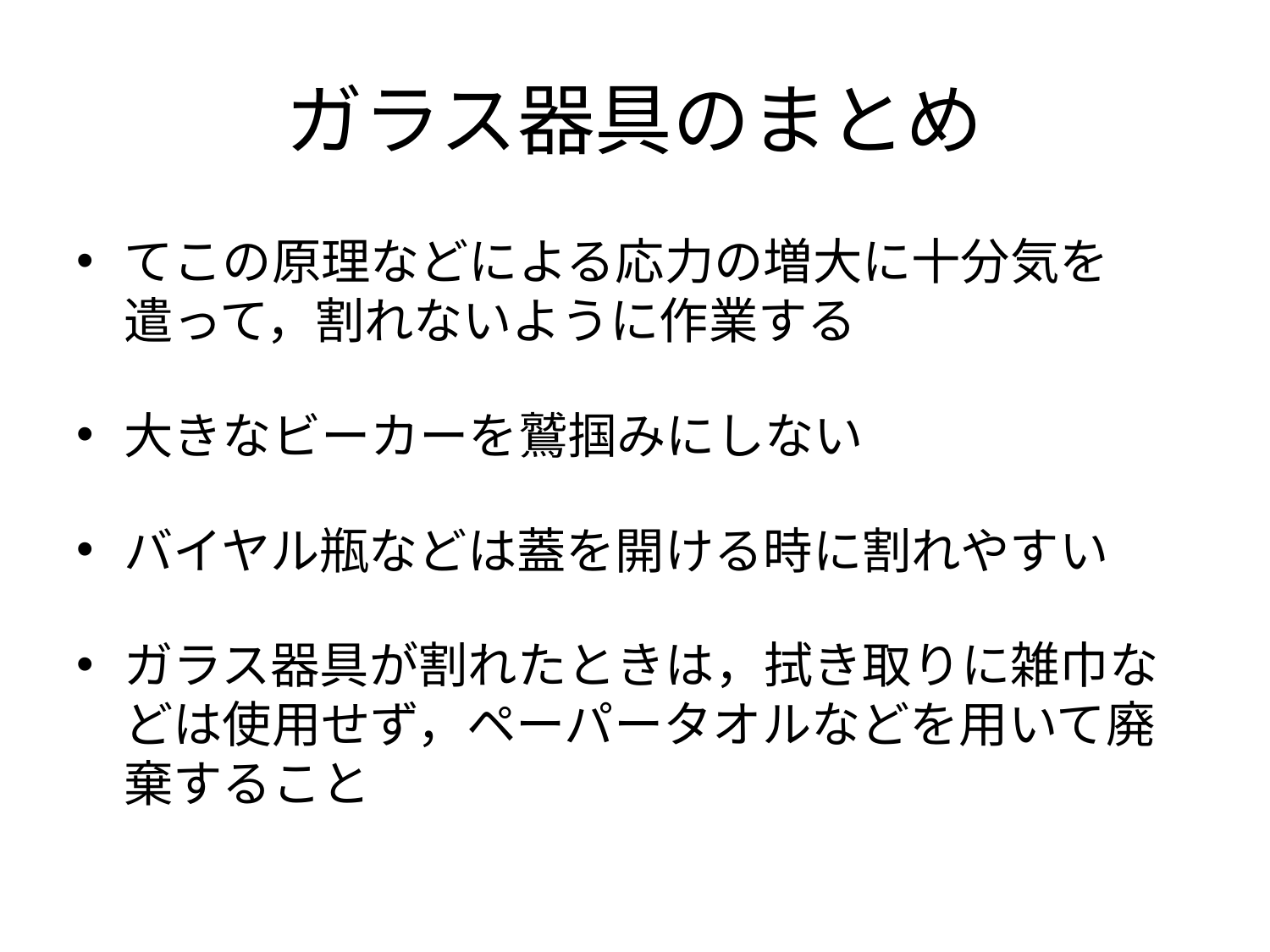

# ガラス器具のまとめ
てこの原理などによる応力の増大に十分気を遣って，割れないように作業する
大きなビーカーを鷲掴みにしない
バイヤル瓶などは蓋を開ける時に割れやすい
ガラス器具が割れたときは，拭き取りに雑巾などは使用せず，ペーパータオルなどを用いて廃棄すること